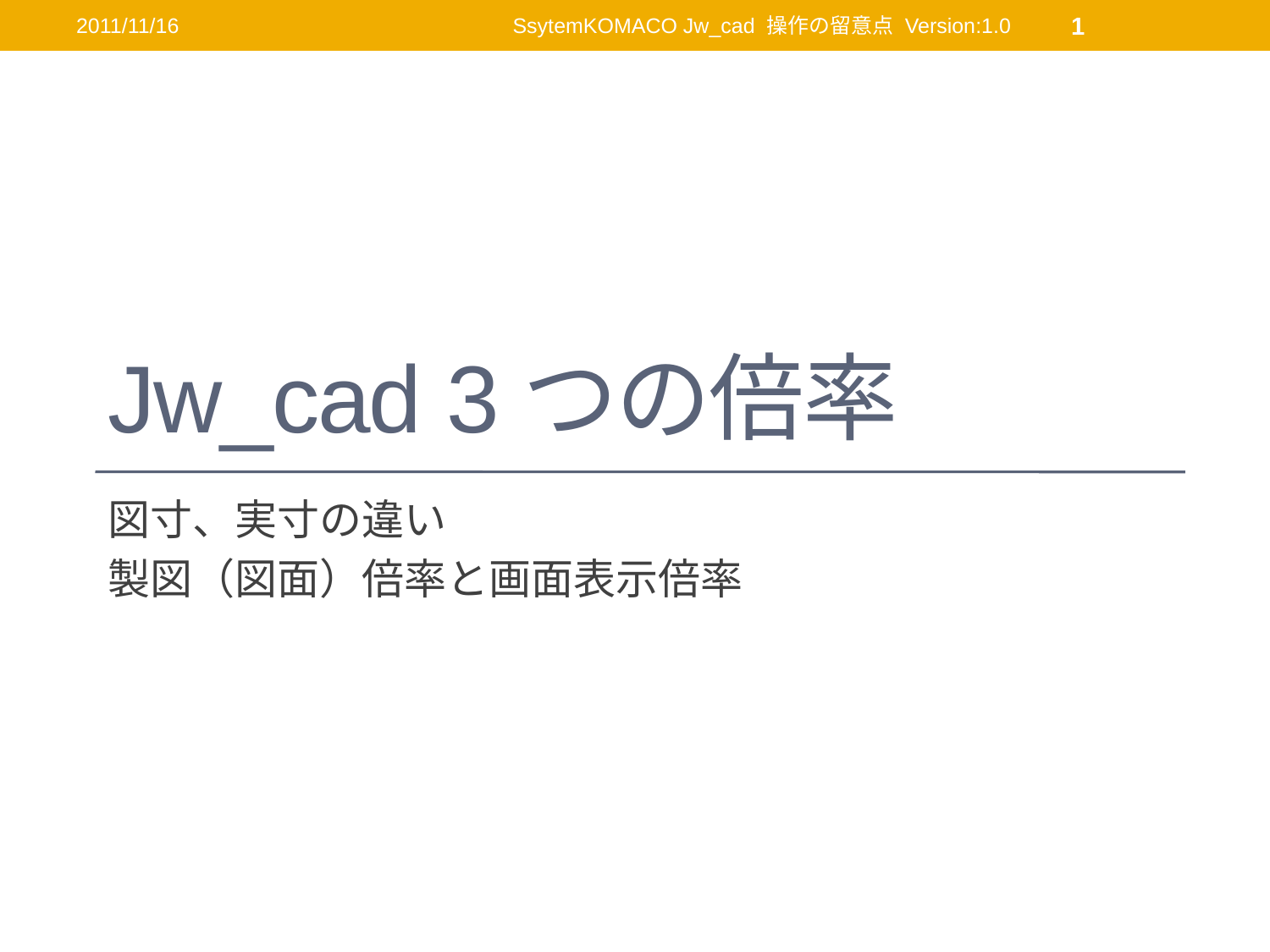

2011/11/16
SsytemKOMACO Jw_cad 操作の留意点 Version:1.0
1
# Jw_cad 3つの倍率
図寸、実寸の違い
製図（図面）倍率と画面表示倍率